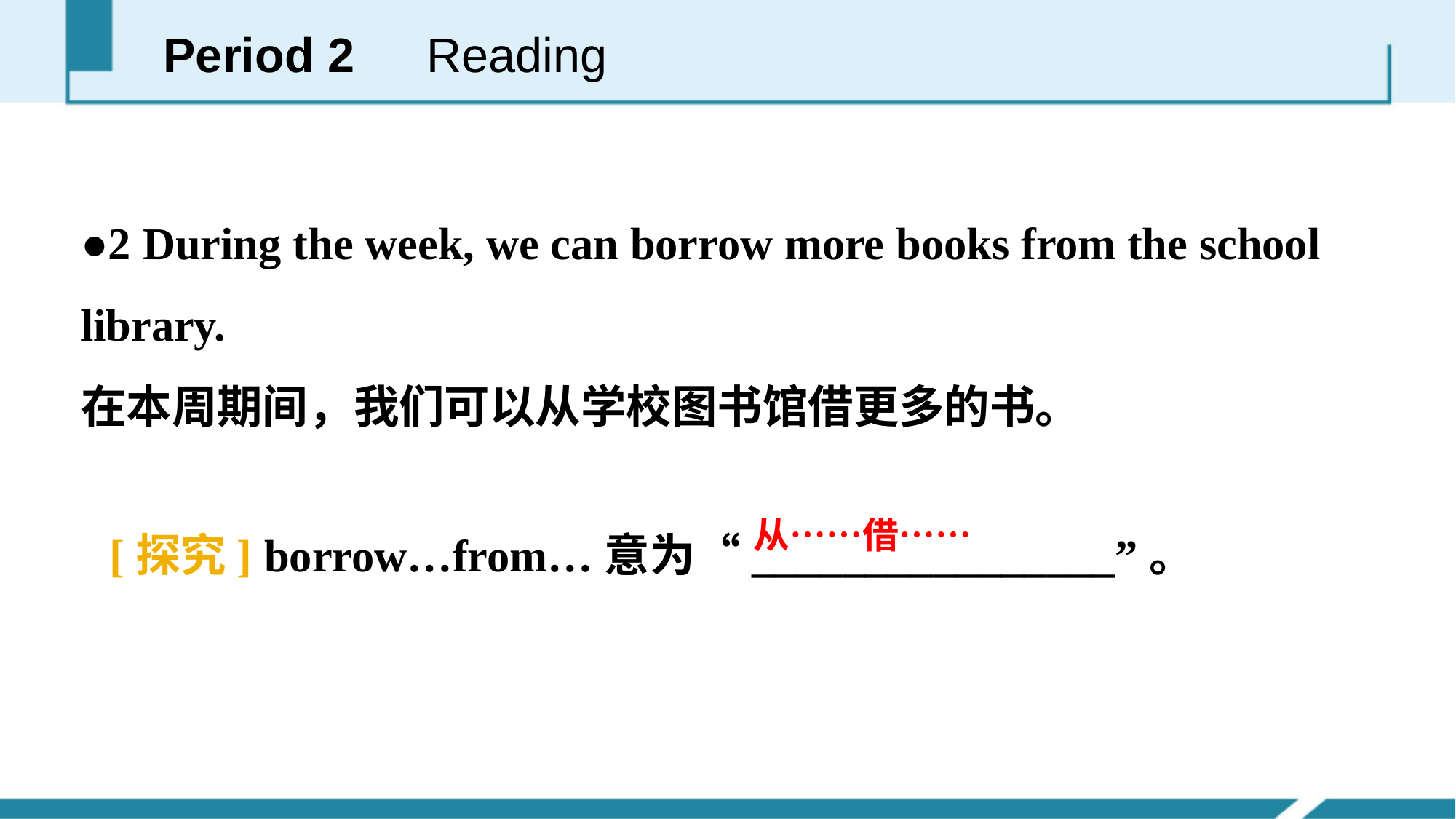

Period 2　Reading
●2 During the week, we can borrow more books from the school library.
在本周期间，我们可以从学校图书馆借更多的书。

[探究] borrow…from…意为“________________”。
从……借……